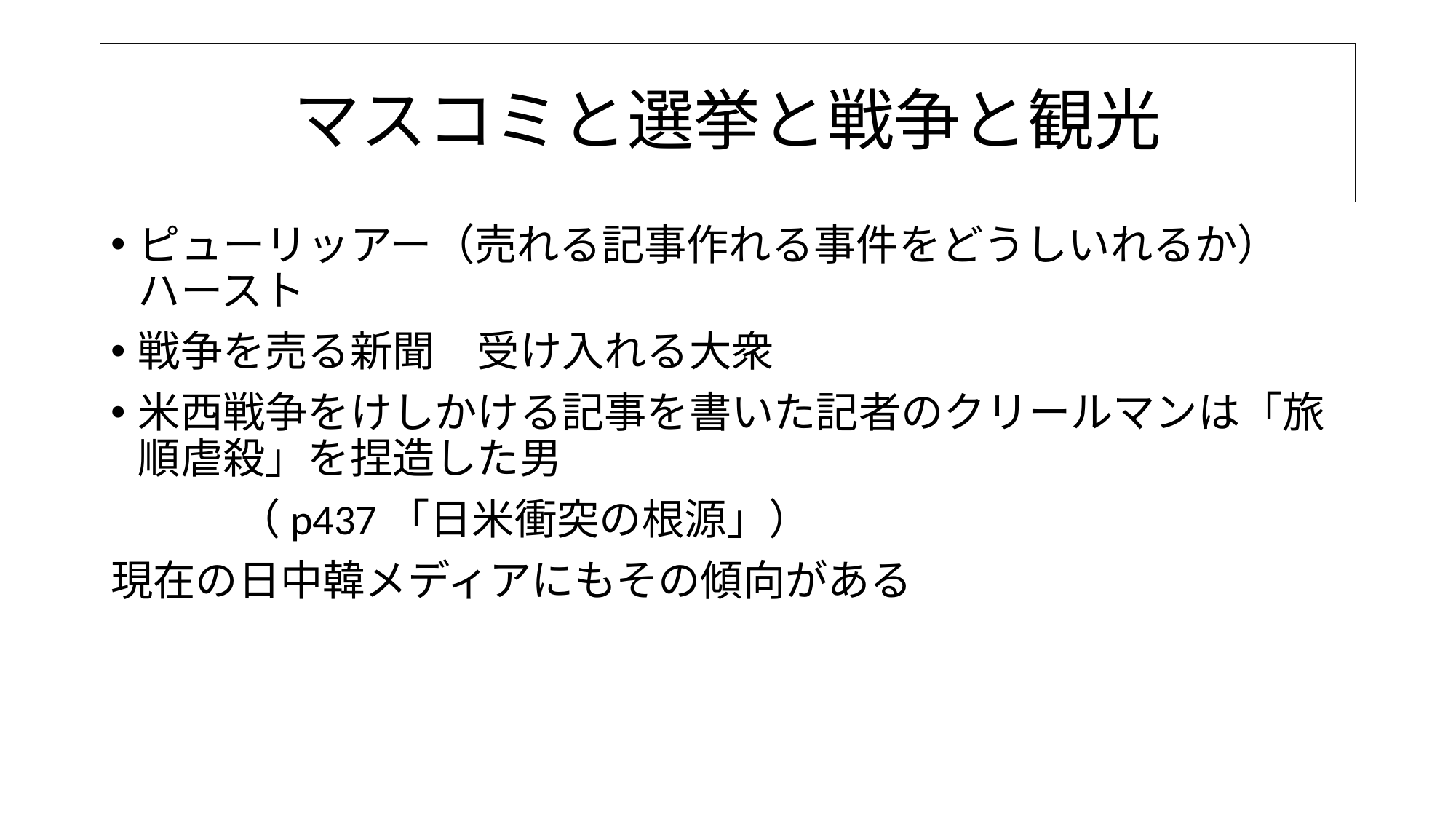

# マスコミと選挙と戦争と観光
ピューリッアー（売れる記事作れる事件をどうしいれるか）ハースト
戦争を売る新聞　受け入れる大衆
米西戦争をけしかける記事を書いた記者のクリールマンは「旅順虐殺」を捏造した男
　　　（p437「日米衝突の根源」）
現在の日中韓メディアにもその傾向がある